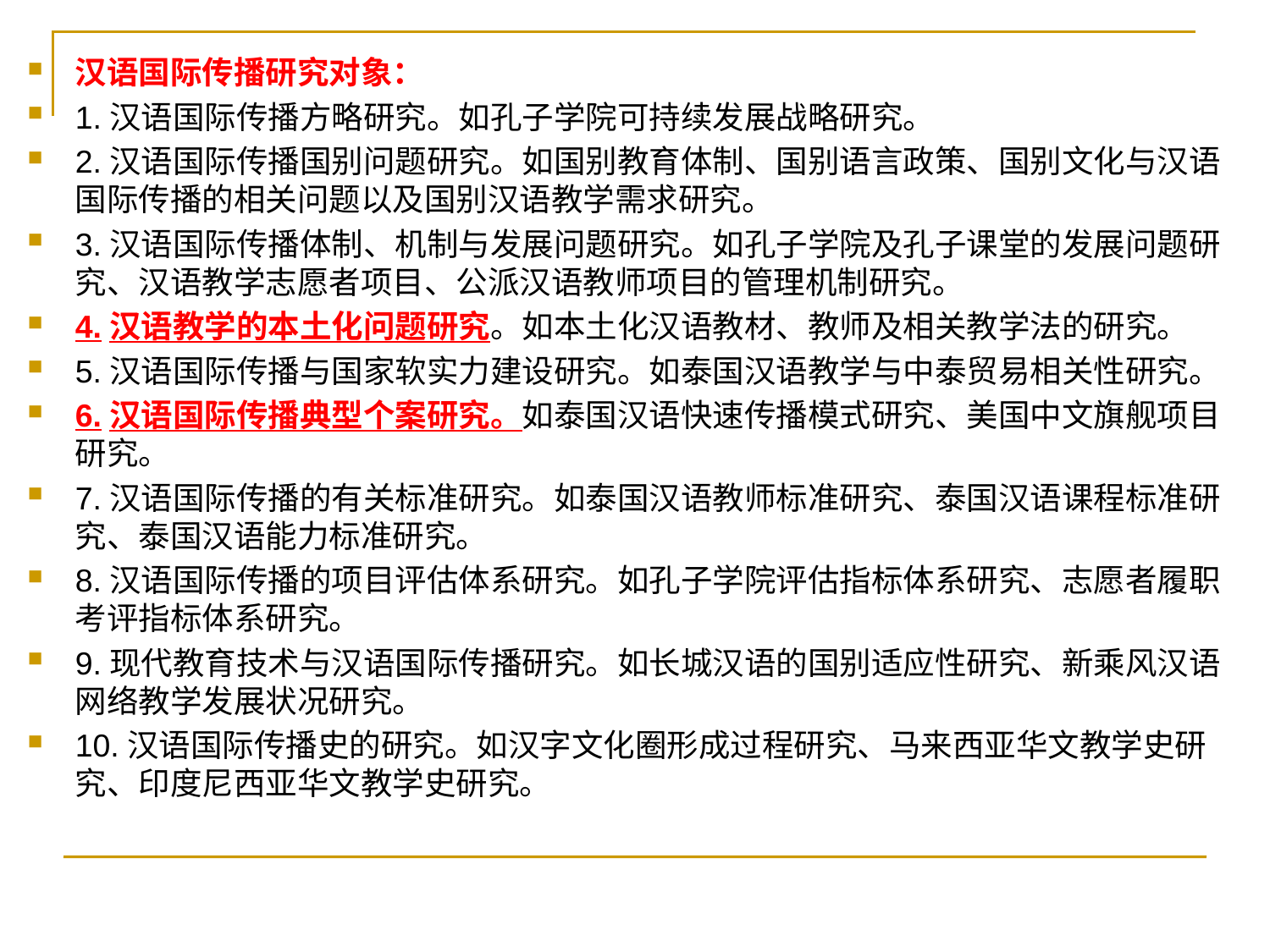

汉语国际传播研究对象：
1.汉语国际传播方略研究。如孔子学院可持续发展战略研究。
2.汉语国际传播国别问题研究。如国别教育体制、国别语言政策、国别文化与汉语国际传播的相关问题以及国别汉语教学需求研究。
3.汉语国际传播体制、机制与发展问题研究。如孔子学院及孔子课堂的发展问题研究、汉语教学志愿者项目、公派汉语教师项目的管理机制研究。
4.汉语教学的本土化问题研究。如本土化汉语教材、教师及相关教学法的研究。
5.汉语国际传播与国家软实力建设研究。如泰国汉语教学与中泰贸易相关性研究。
6.汉语国际传播典型个案研究。如泰国汉语快速传播模式研究、美国中文旗舰项目研究。
7.汉语国际传播的有关标准研究。如泰国汉语教师标准研究、泰国汉语课程标准研究、泰国汉语能力标准研究。
8.汉语国际传播的项目评估体系研究。如孔子学院评估指标体系研究、志愿者履职考评指标体系研究。
9.现代教育技术与汉语国际传播研究。如长城汉语的国别适应性研究、新乘风汉语网络教学发展状况研究。
10.汉语国际传播史的研究。如汉字文化圈形成过程研究、马来西亚华文教学史研究、印度尼西亚华文教学史研究。